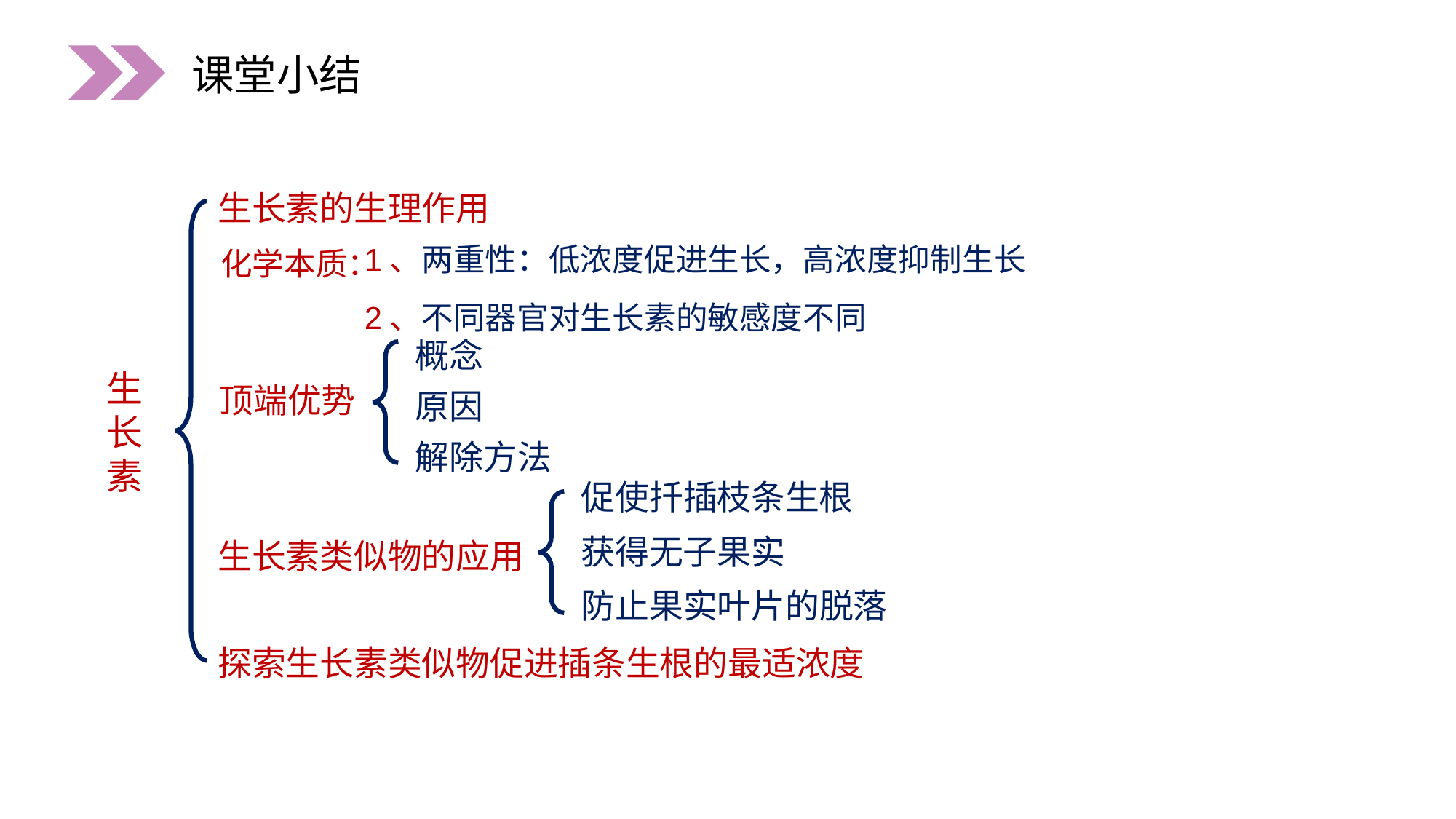

课堂小结

生长素的生理作用

1、两重性：低浓度促进生长，高浓度抑制生长
化学本质：
2、不同器官对生长素的敏感度不同
概念

生长素
顶端优势
原因
解除方法
促使扦插枝条生根

获得无子果实
生长素类似物的应用
防止果实叶片的脱落
探索生长素类似物促进插条生根的最适浓度